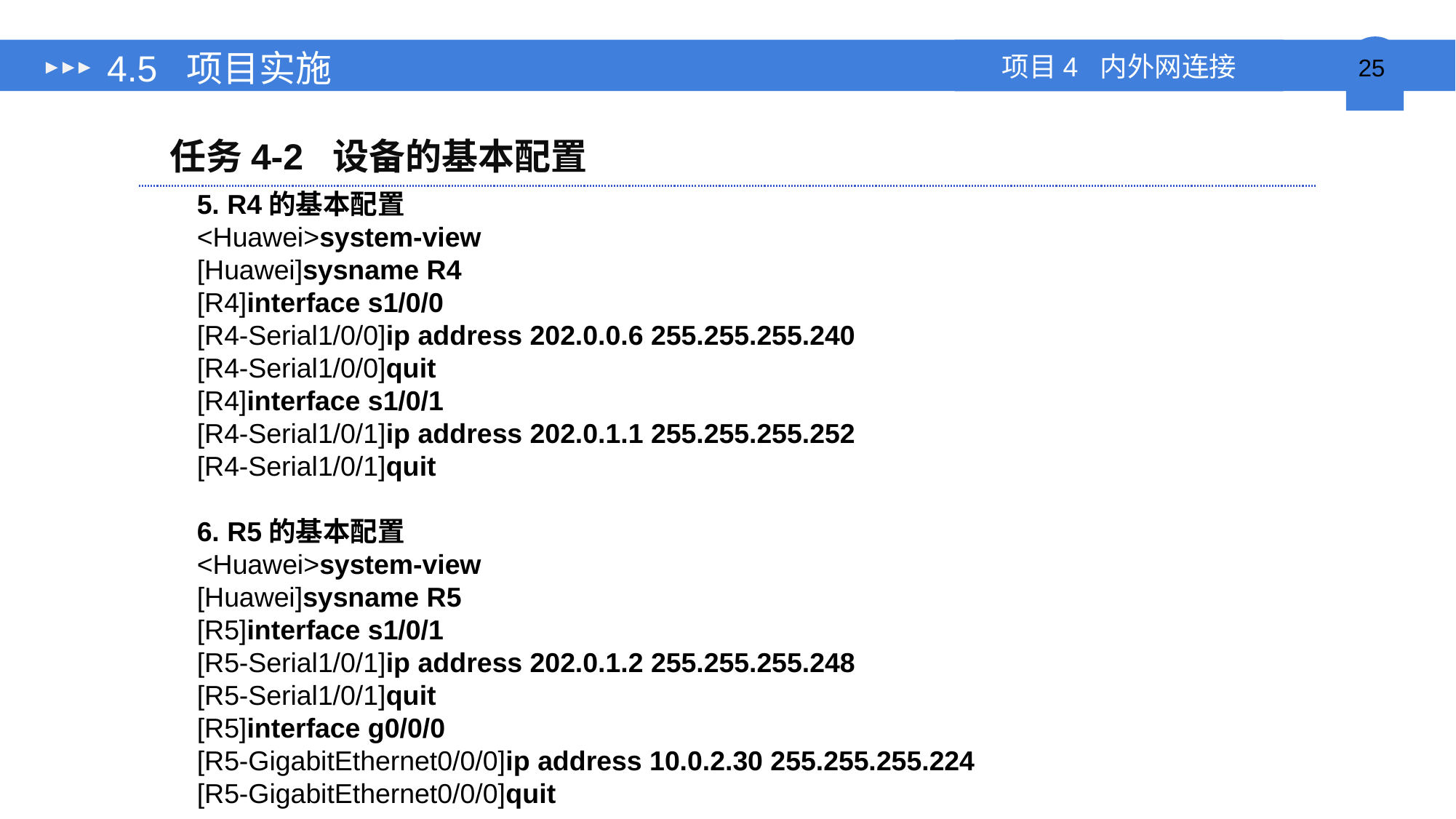

# 4.5  项目实施
任务4-2  设备的基本配置
5. R4的基本配置
<Huawei>system-view
[Huawei]sysname R4
[R4]interface s1/0/0
[R4-Serial1/0/0]ip address 202.0.0.6 255.255.255.240
[R4-Serial1/0/0]quit
[R4]interface s1/0/1
[R4-Serial1/0/1]ip address 202.0.1.1 255.255.255.252
[R4-Serial1/0/1]quit

6. R5的基本配置
<Huawei>system-view
[Huawei]sysname R5
[R5]interface s1/0/1
[R5-Serial1/0/1]ip address 202.0.1.2 255.255.255.248
[R5-Serial1/0/1]quit
[R5]interface g0/0/0
[R5-GigabitEthernet0/0/0]ip address 10.0.2.30 255.255.255.224
[R5-GigabitEthernet0/0/0]quit